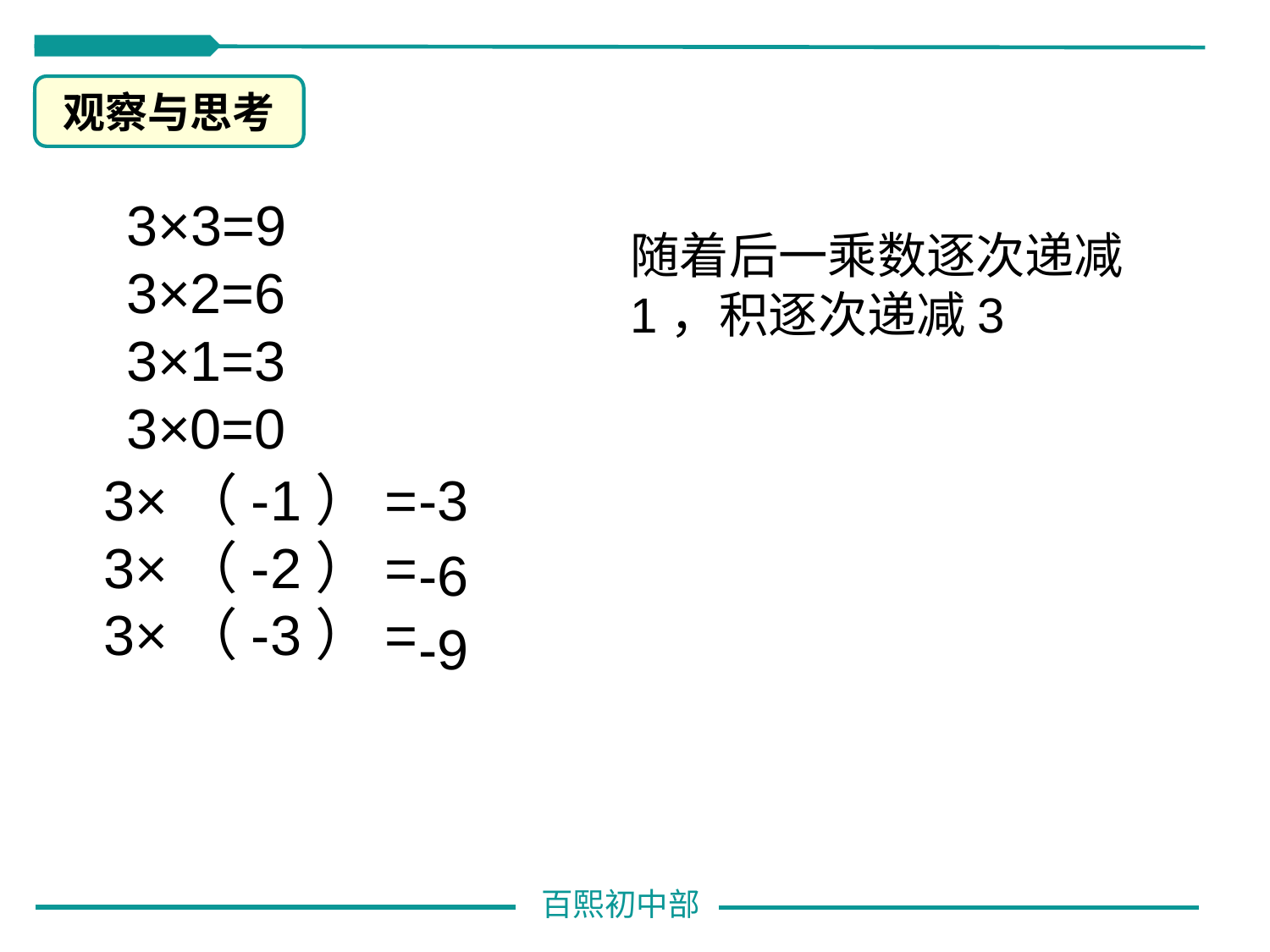

观察与思考
3×3=9
3×2=6
3×1=3
3×0=0

随着后一乘数逐次递减1，积逐次递减3
3×（-1）=
3×（-2）=
3×（-3）=
-3
-6
-9
百熙初中部